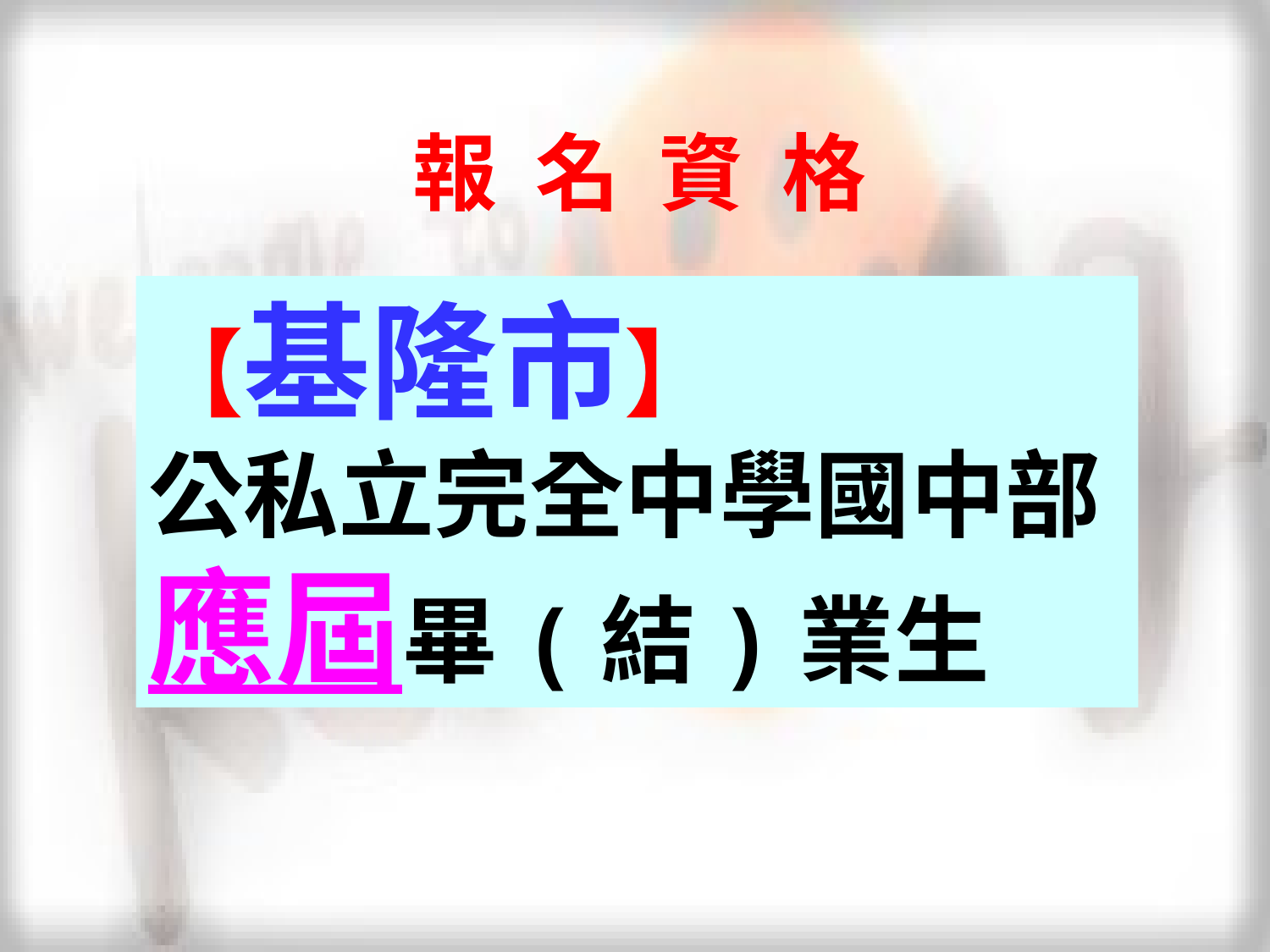

# 報  名  資  格
【基隆市】
公私立完全中學國中部
應屆畢(結)業生